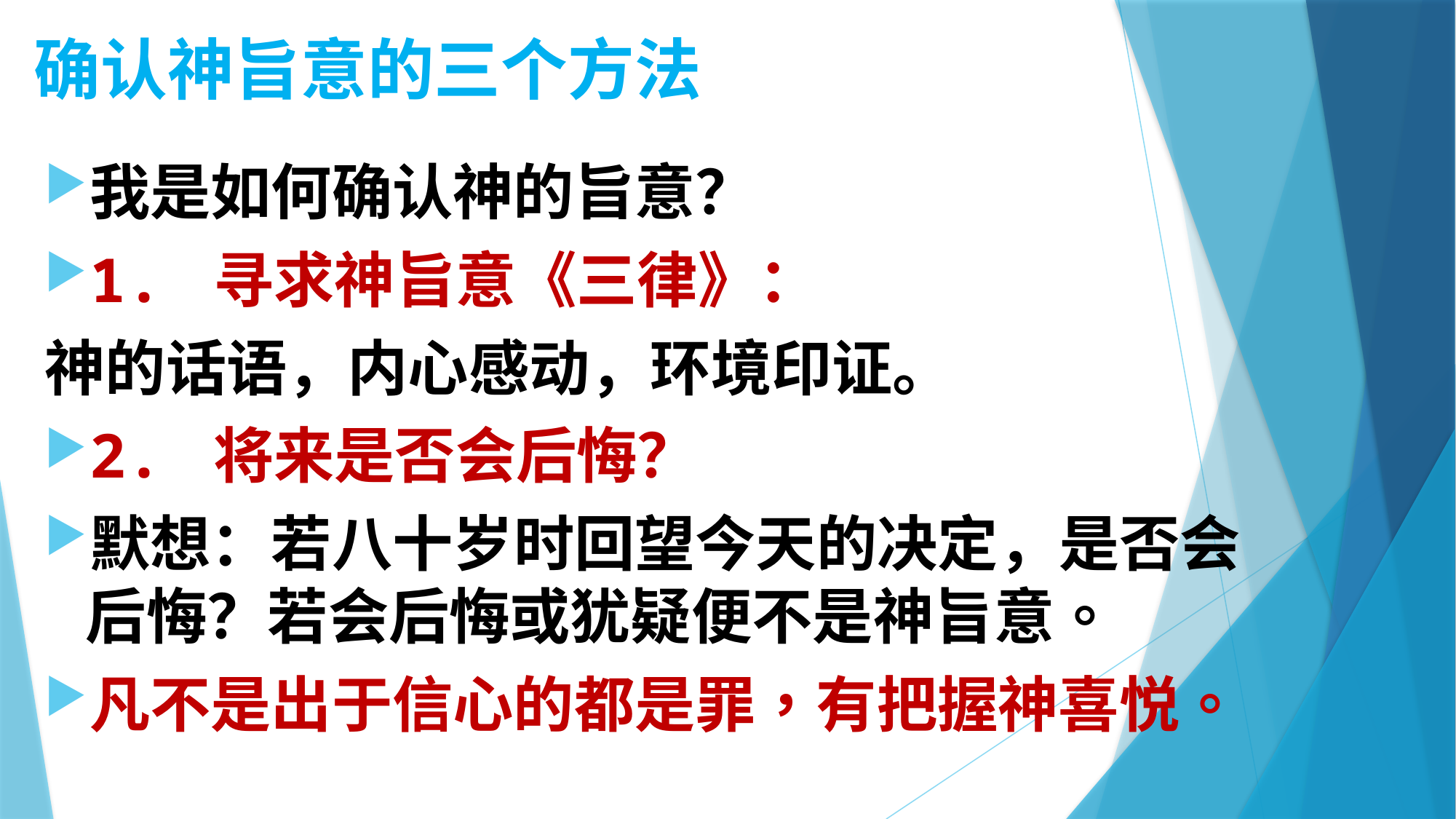

# 确认神旨意的三个方法
我是如何确认神的旨意？
1. 寻求神旨意《三律》：
神的话语，内心感动，环境印证。
2. 将来是否会后悔？
默想：若八十岁时回望今天的决定，是否会后悔？若会后悔或犹疑便不是神旨意。
凡不是出于信心的都是罪，有把握神喜悦。